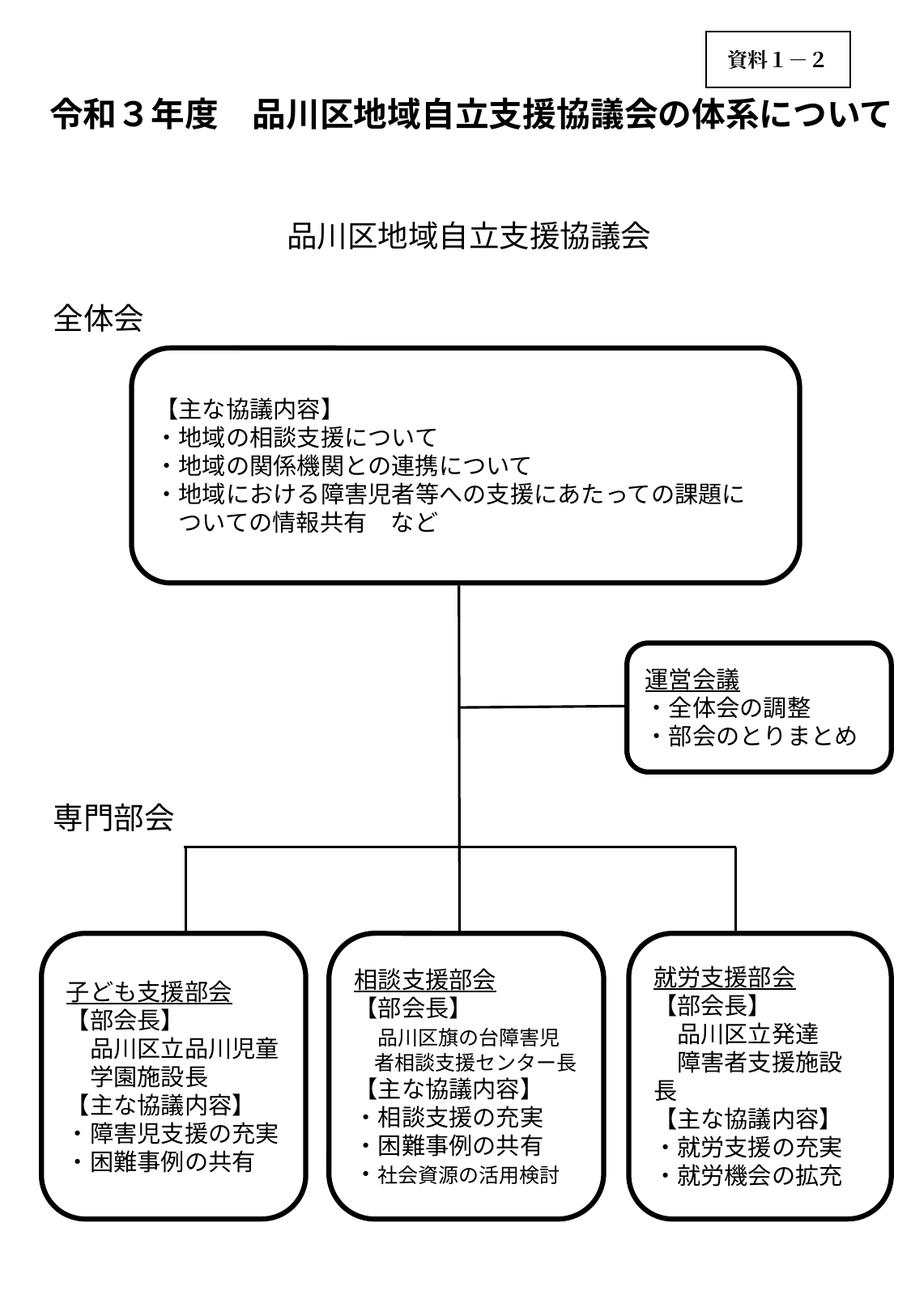

資料１－２
令和３年度　品川区地域自立支援協議会の体系について
品川区地域自立支援協議会
全体会
【主な協議内容】
・地域の相談支援について
・地域の関係機関との連携について
・地域における障害児者等への支援にあたっての課題に
　ついての情報共有　など
運営会議
・全体会の調整
・部会のとりまとめ
専門部会
相談支援部会
【部会長】
　品川区旗の台障害児
　者相談支援センター長
【主な協議内容】
・相談支援の充実
・困難事例の共有
・社会資源の活用検討
子ども支援部会
【部会長】
　品川区立品川児童
　学園施設長
【主な協議内容】
・障害児支援の充実
・困難事例の共有
就労支援部会
【部会長】
　品川区立発達
　障害者支援施設長
【主な協議内容】
・就労支援の充実
・就労機会の拡充